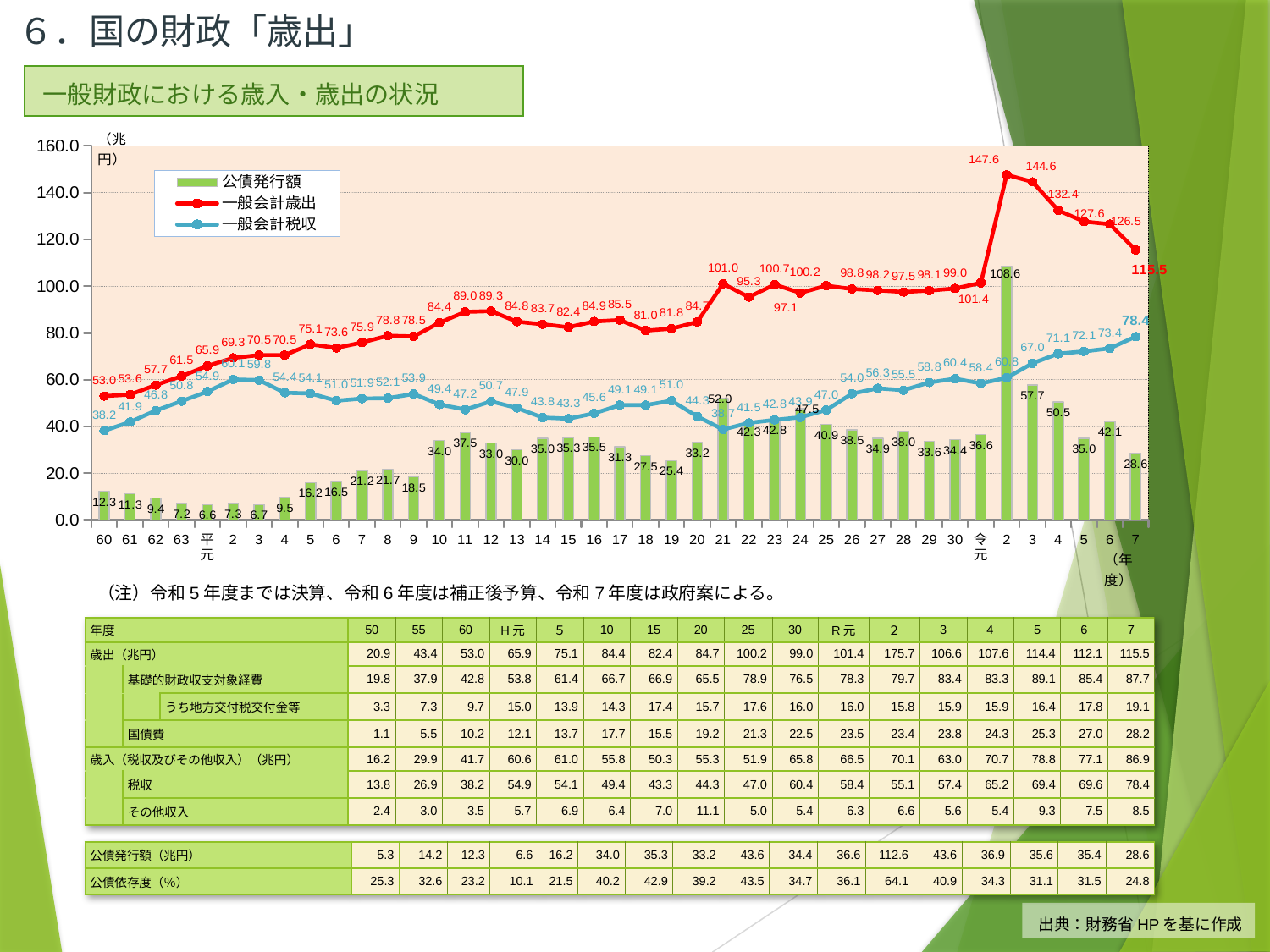

６．国の財政「歳出」
| 一般財政における歳入・歳出の状況 |
| --- |

### Chart

| Category | 公債発行額 | 一般会計歳出 | 一般会計税収 |
|---|---|---|---|
| 60 | 12.3 | 53.0 | 38.2 |
| 61 | 11.3 | 53.6 | 41.9 |
| 62 | 9.4 | 57.7 | 46.8 |
| 63 | 7.2 | 61.5 | 50.8 |
| 平 元 | 6.6 | 65.9 | 54.9 |
| 2 | 7.3 | 69.3 | 60.1 |
| 3 | 6.7 | 70.5 | 59.8 |
| 4 | 9.5 | 70.5 | 54.4 |
| 5 | 16.2 | 75.1 | 54.1 |
| 6 | 16.5 | 73.6 | 51.0 |
| 7 | 21.2 | 75.9 | 51.9 |
| 8 | 21.7 | 78.8 | 52.1 |
| 9 | 18.5 | 78.5 | 53.9 |
| 10 | 34.0 | 84.4 | 49.4 |
| 11 | 37.5 | 89.0 | 47.2 |
| 12 | 33.0 | 89.3 | 50.7 |
| 13 | 30.0 | 84.8 | 47.9 |
| 14 | 35.0 | 83.7 | 43.8 |
| 15 | 35.3 | 82.4 | 43.3 |
| 16 | 35.5 | 84.9 | 45.6 |
| 17 | 31.3 | 85.5 | 49.1 |
| 18 | 27.5 | 81.0 | 49.1 |
| 19 | 25.4 | 81.8 | 51.0 |
| 20 | 33.2 | 84.7 | 44.3 |
| 21 | 52.0 | 101.0 | 38.7 |
| 22 | 42.3 | 95.3 | 41.5 |
| 23 | 42.8 | 100.7 | 42.8 |
| 24 | 47.5 | 97.1 | 43.9 |
| 25 | 40.9 | 100.2 | 47.0 |
| 26 | 38.5 | 98.8 | 54.0 |
| 27 | 34.9 | 98.2 | 56.3 |
| 28 | 38.0 | 97.5 | 55.5 |
| 29 | 33.6 | 98.1 | 58.8 |
| 30 | 34.4 | 99.0 | 60.4 |
| 令 元 | 36.6 | 101.4 | 58.4 |
| 2 | 108.6 | 147.6 | 60.8 |
| 3 | 57.7 | 144.6 | 67.0 |
| 4 | 50.5 | 132.4 | 71.1 |
| 5 | 35.0 | 127.6 | 72.1 |
| 6 | 42.1 | 126.5 | 73.4 |
| 7 | 28.6 | 115.5 | 78.4 |
（注）令和5年度までは決算、令和6年度は補正後予算、令和7年度は政府案による。
| 年度 |  |  | 50 | 55 | 60 | H元 | ５ | 10 | 15 | 20 | 25 | 30 | R元 | ２ | 3 | 4 | 5 | 6 | 7 |
| --- | --- | --- | --- | --- | --- | --- | --- | --- | --- | --- | --- | --- | --- | --- | --- | --- | --- | --- | --- |
| 歳出（兆円） |  |  | 20.9 | 43.4 | 53.0 | 65.9 | 75.1 | 84.4 | 82.4 | 84.7 | 100.2 | 99.0 | 101.4 | 175.7 | 106.6 | 107.6 | 114.4 | 112.1 | 115.5 |
|  | 基礎的財政収支対象経費 |  | 19.8 | 37.9 | 42.8 | 53.8 | 61.4 | 66.7 | 66.9 | 65.5 | 78.9 | 76.5 | 78.3 | 79.7 | 83.4 | 83.3 | 89.1 | 85.4 | 87.7 |
|  |  | うち地方交付税交付金等 | 3.3 | 7.3 | 9.7 | 15.0 | 13.9 | 14.3 | 17.4 | 15.7 | 17.6 | 16.0 | 16.0 | 15.8 | 15.9 | 15.9 | 16.4 | 17.8 | 19.1 |
|  | 国債費 |  | 1.1 | 5.5 | 10.2 | 12.1 | 13.7 | 17.7 | 15.5 | 19.2 | 21.3 | 22.5 | 23.5 | 23.4 | 23.8 | 24.3 | 25.3 | 27.0 | 28.2 |
| 歳入（税収及びその他収入）（兆円） |  |  | 16.2 | 29.9 | 41.7 | 60.6 | 61.0 | 55.8 | 50.3 | 55.3 | 51.9 | 65.8 | 66.5 | 70.1 | 63.0 | 70.7 | 78.8 | 77.1 | 86.9 |
|  | 税収 |  | 13.8 | 26.9 | 38.2 | 54.9 | 54.1 | 49.4 | 43.3 | 44.3 | 47.0 | 60.4 | 58.4 | 55.1 | 57.4 | 65.2 | 69.4 | 69.6 | 78.4 |
|  | その他収入 |  | 2.4 | 3.0 | 3.5 | 5.7 | 6.9 | 6.4 | 7.0 | 11.1 | 5.0 | 5.4 | 6.3 | 6.6 | 5.6 | 5.4 | 9.3 | 7.5 | 8.5 |
| 公債発行額（兆円） | 5.3 | 14.2 | 12.3 | 6.6 | 16.2 | 34.0 | 35.3 | 33.2 | 43.6 | 34.4 | 36.6 | 112.6 | 43.6 | 36.9 | 35.6 | 35.4 | 28.6 |
| --- | --- | --- | --- | --- | --- | --- | --- | --- | --- | --- | --- | --- | --- | --- | --- | --- | --- |
| 公債依存度（％） | 25.3 | 32.6 | 23.2 | 10.1 | 21.5 | 40.2 | 42.9 | 39.2 | 43.5 | 34.7 | 36.1 | 64.1 | 40.9 | 34.3 | 31.1 | 31.5 | 24.8 |
出典：財務省HPを基に作成